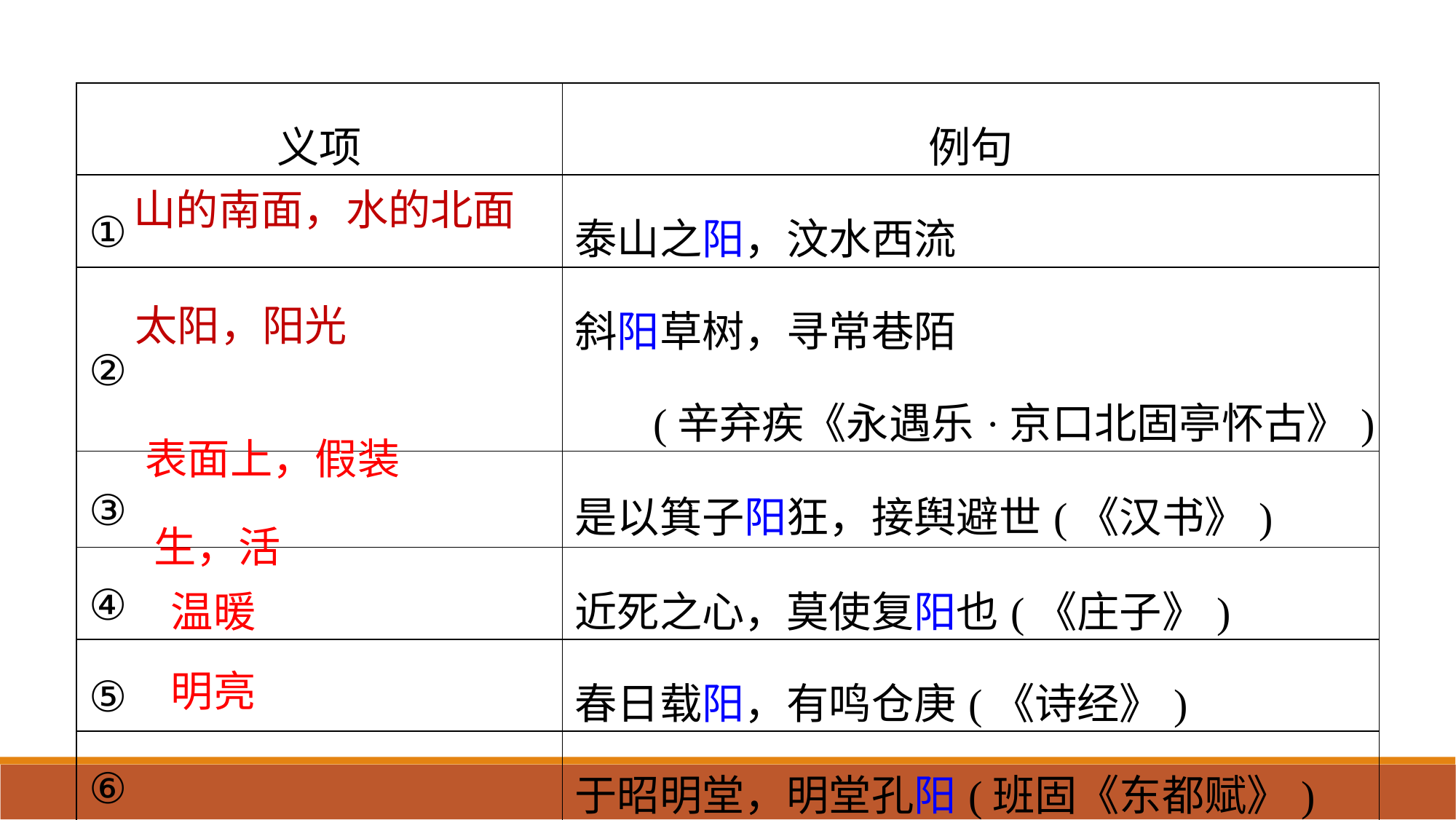

| 义项 | 例句 |
| --- | --- |
| ① | 泰山之阳，汶水西流 |
| ② | 斜阳草树，寻常巷陌 (辛弃疾《永遇乐·京口北固亭怀古》) |
| ③ | 是以箕子阳狂，接舆避世(《汉书》) |
| ④ | 近死之心，莫使复阳也(《庄子》) |
| ⑤ | 春日载阳，有鸣仓庚(《诗经》) |
| ⑥ | 于昭明堂，明堂孔阳(班固《东都赋》) |
山的南面，水的北面
太阳，阳光
表面上，假装
生，活
温暖
明亮